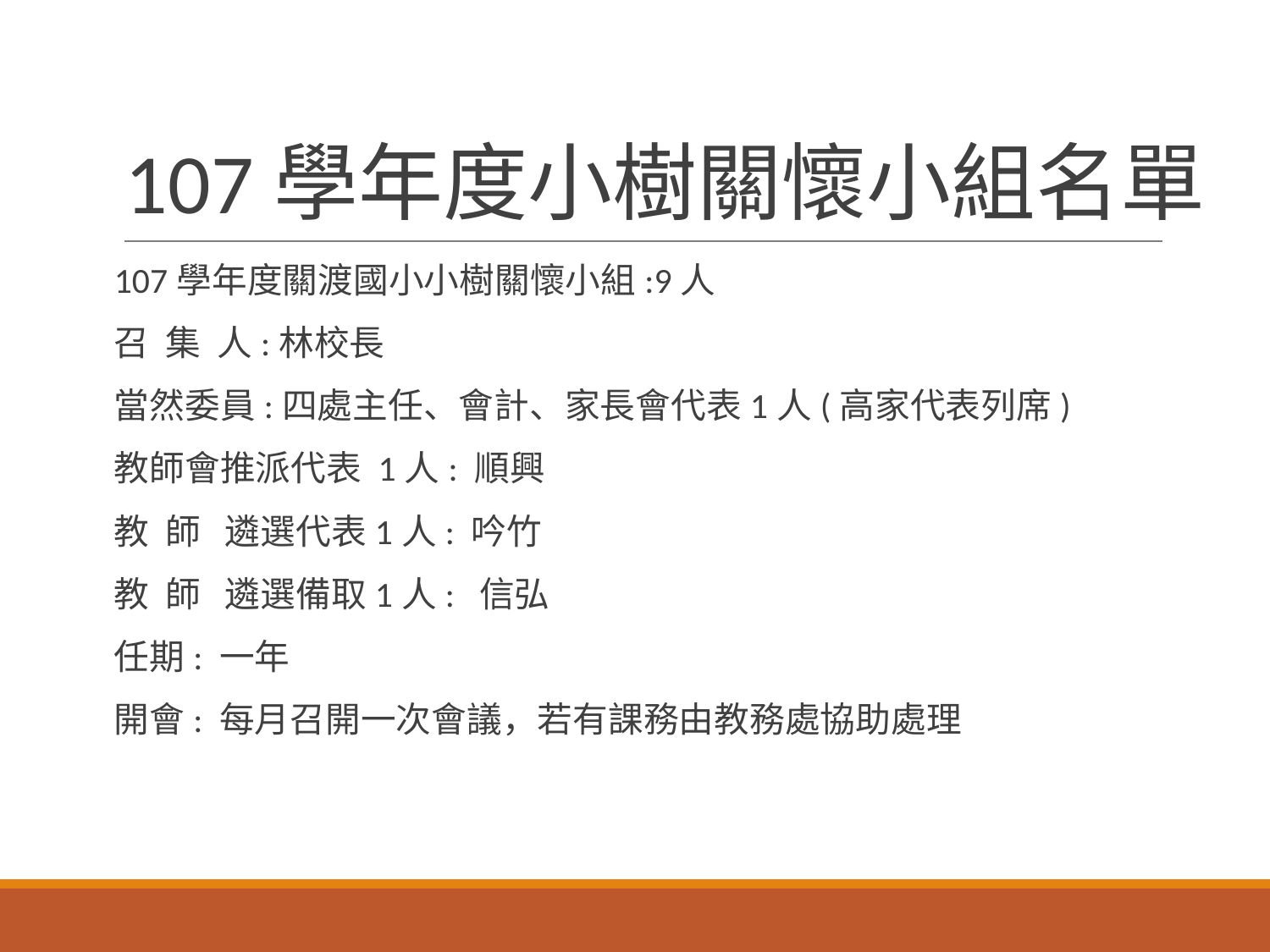

# 107學年度小樹關懷小組名單
107學年度關渡國小小樹關懷小組:9人
召  集  人:林校長
當然委員:四處主任、會計、家長會代表1人(高家代表列席)
教師會推派代表 1人: 順興
教  師   遴選代表1人: 吟竹
教  師   遴選備取1人:  信弘
任期: 一年
開會: 每月召開一次會議，若有課務由教務處協助處理